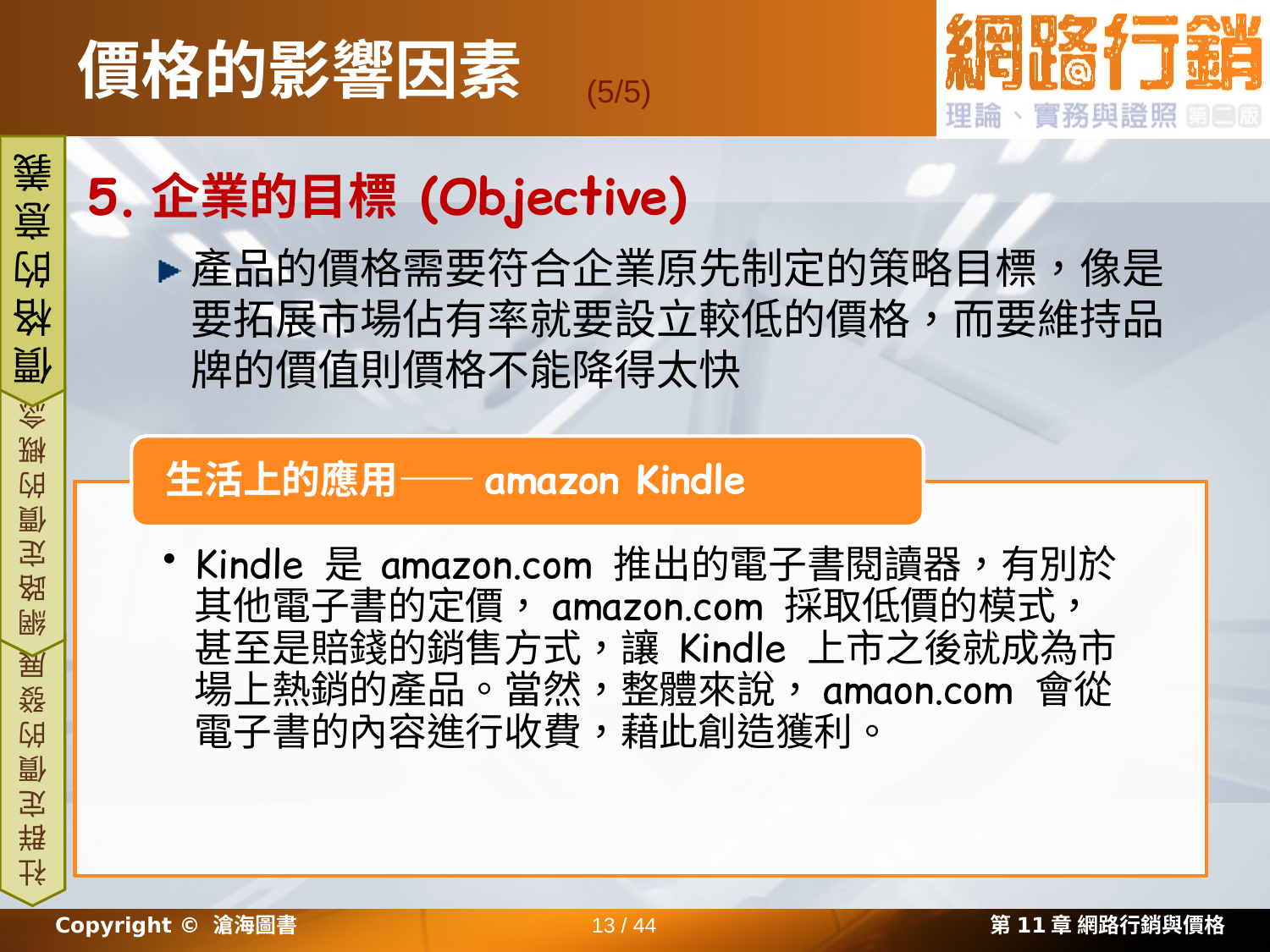

# 價格的影響因素
(5/5)
5.企業的目標 (Objective)
產品的價格需要符合企業原先制定的策略目標，像是要拓展市場佔有率就要設立較低的價格，而要維持品牌的價值則價格不能降得太快
價格的意義
Kindle 是 amazon.com 推出的電子書閱讀器，有別於其他電子書的定價，amazon.com 採取低價的模式，甚至是賠錢的銷售方式，讓 Kindle 上市之後就成為市場上熱銷的產品。當然，整體來說，amaon.com 會從電子書的內容進行收費，藉此創造獲利。
生活上的應用——amazon Kindle
網路定價的概念
社群定價的發展
Copyright © 滄海圖書
13 / 44
第11章 網路行銷與價格